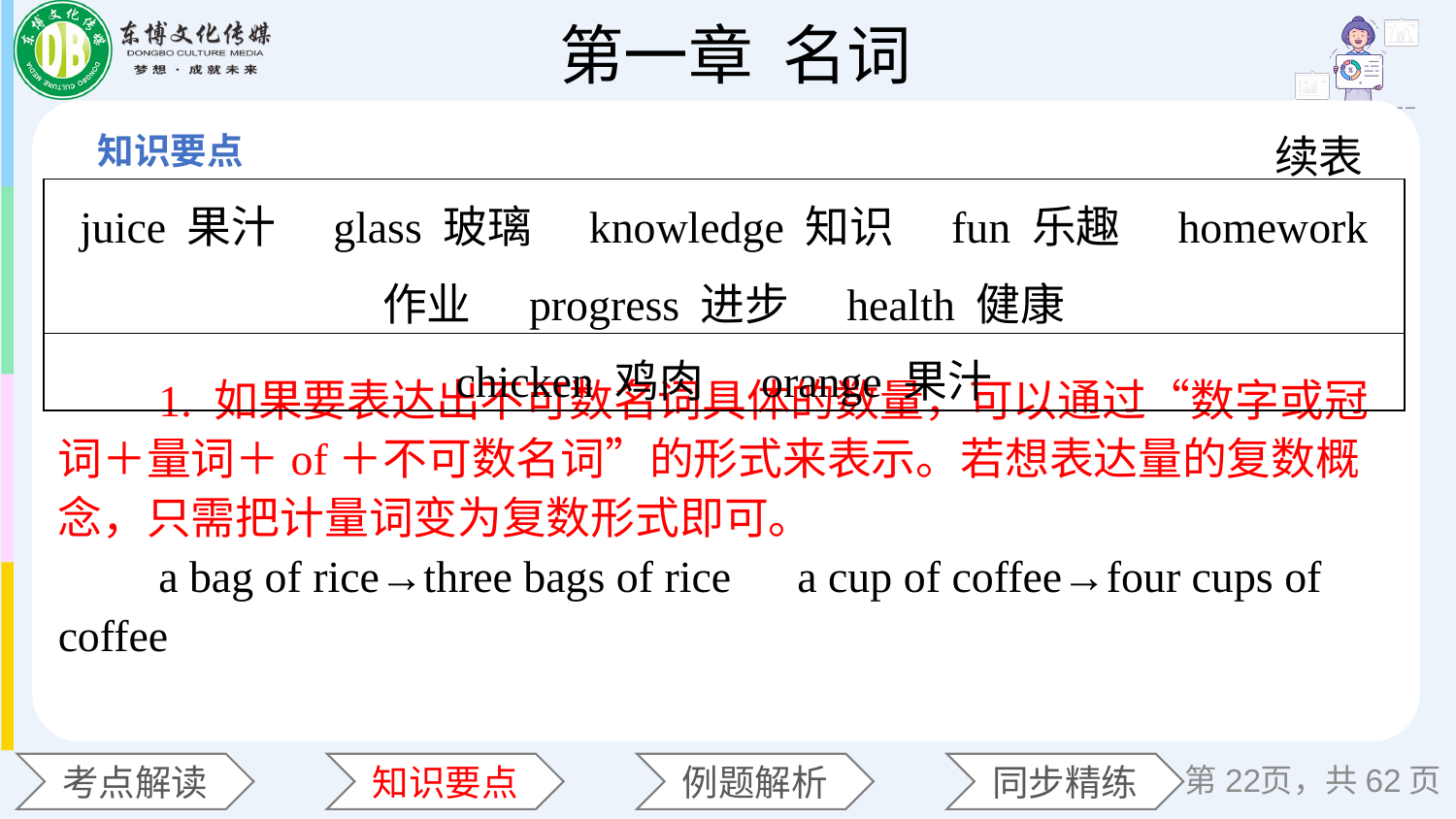

续表
| juice 果汁　glass 玻璃　knowledge 知识　fun 乐趣　homework 作业　progress 进步　health 健康 |
| --- |
| chicken 鸡肉　orange 果汁 |

         1. 如果要表达出不可数名词具体的数量，可以通过“数字或冠词＋量词＋of＋不可数名词”的形式来表示。若想表达量的复数概念，只需把计量词变为复数形式即可。
         a bag of rice→three bags of rice　a cup of coffee→four cups of coffee

第22页，共62页